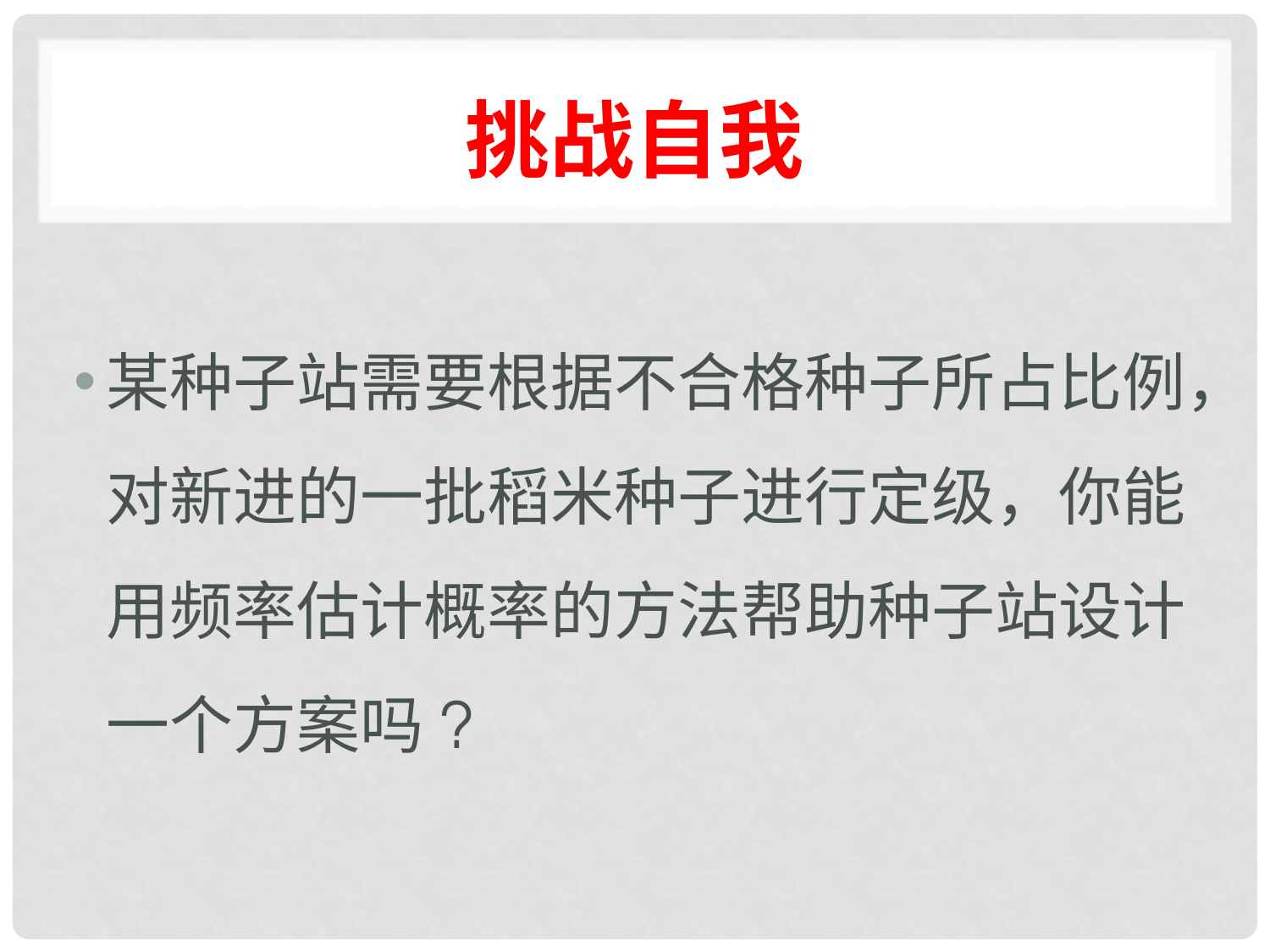

挑战自我
某种子站需要根据不合格种子所占比例，对新进的一批稻米种子进行定级，你能用频率估计概率的方法帮助种子站设计一个方案吗?